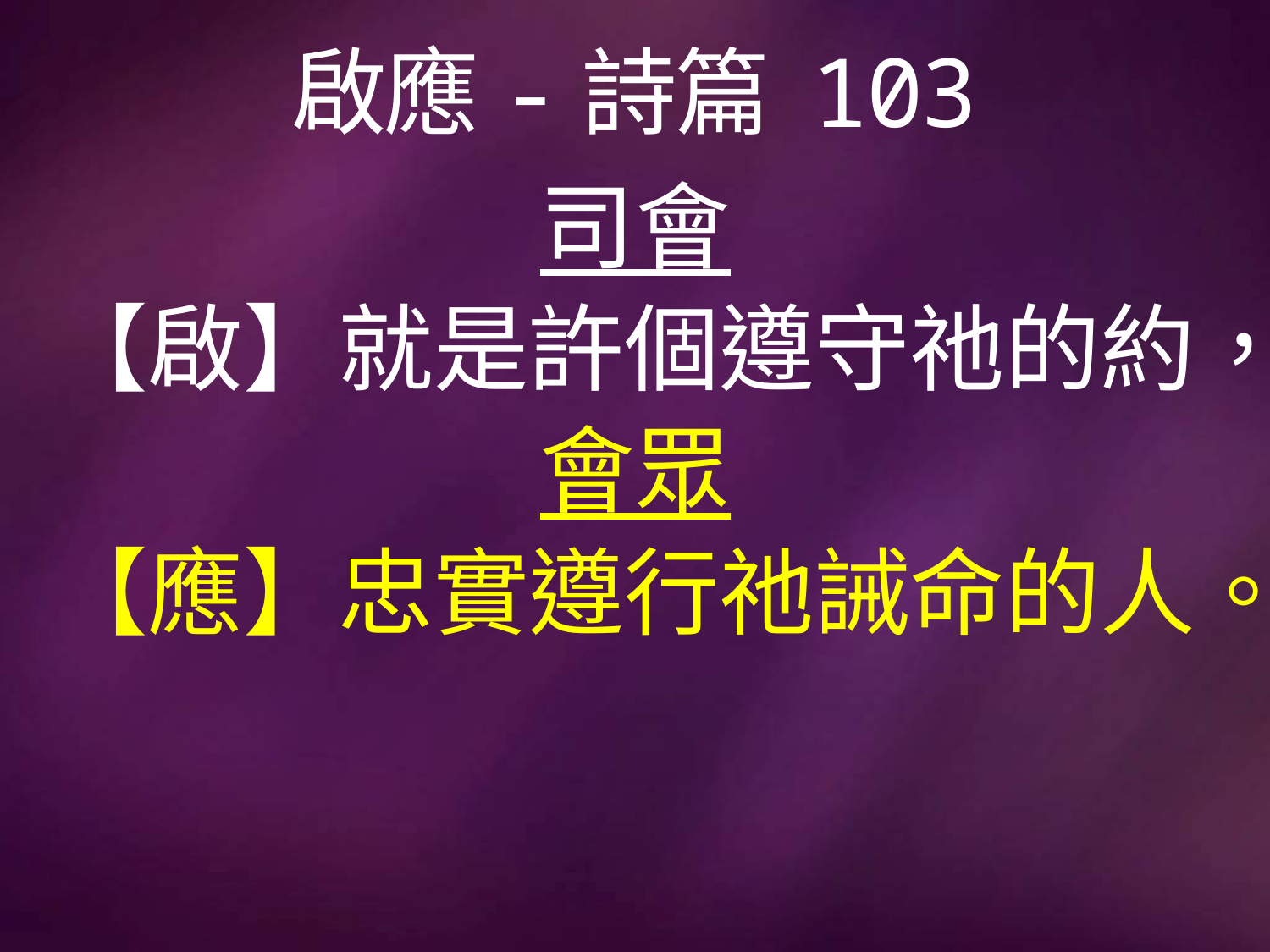

# 啟應-詩篇 103
司會
【啟】就是許個遵守祂的約，
會眾
【應】忠實遵行祂誡命的人。